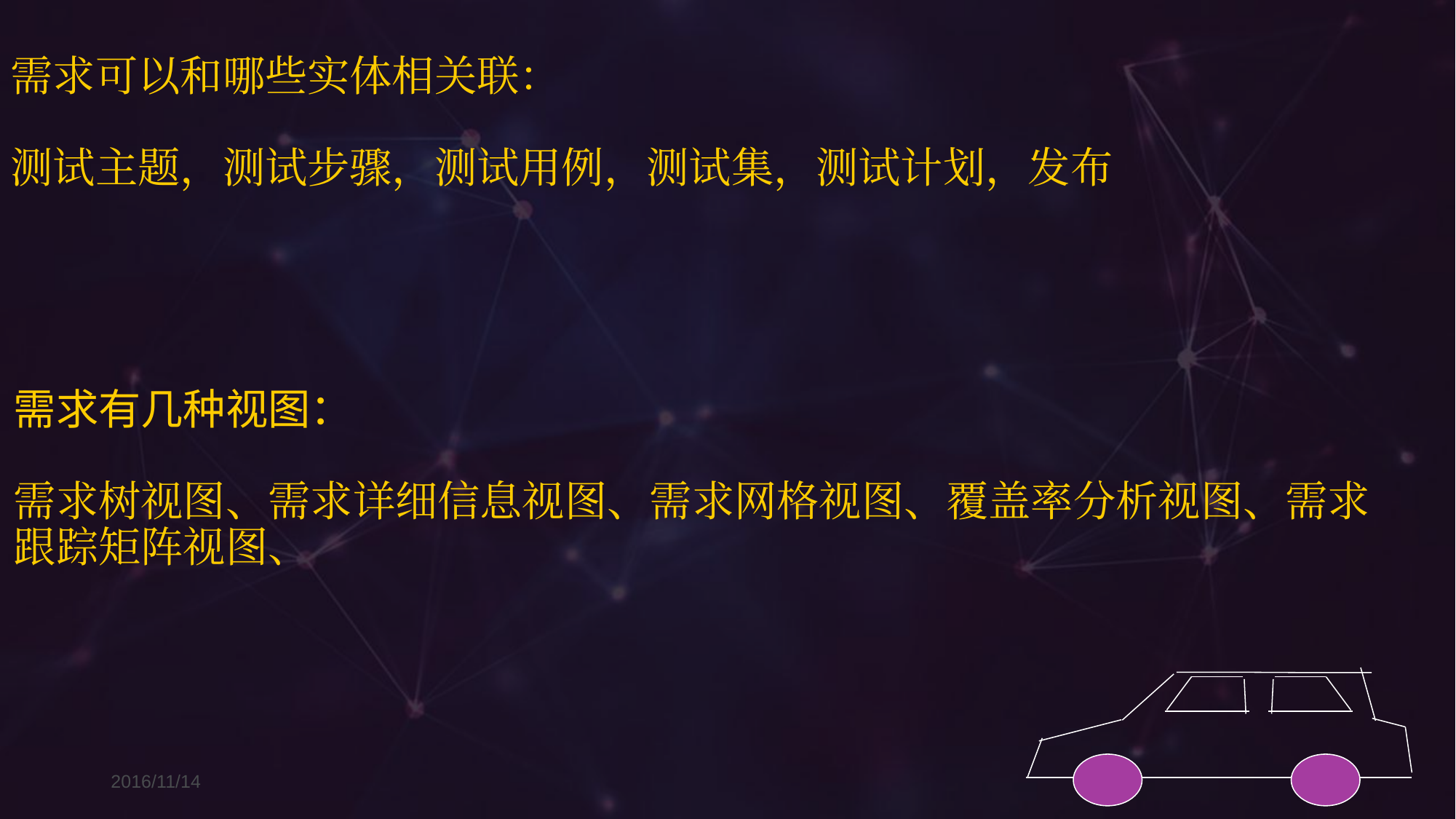

需求可以和哪些实体相关联：

测试主题，测试步骤，测试用例，测试集，测试计划，发布

需求有几种视图：

需求树视图、需求详细信息视图、需求网格视图、覆盖率分析视图、需求跟踪矩阵视图、

2016/11/14